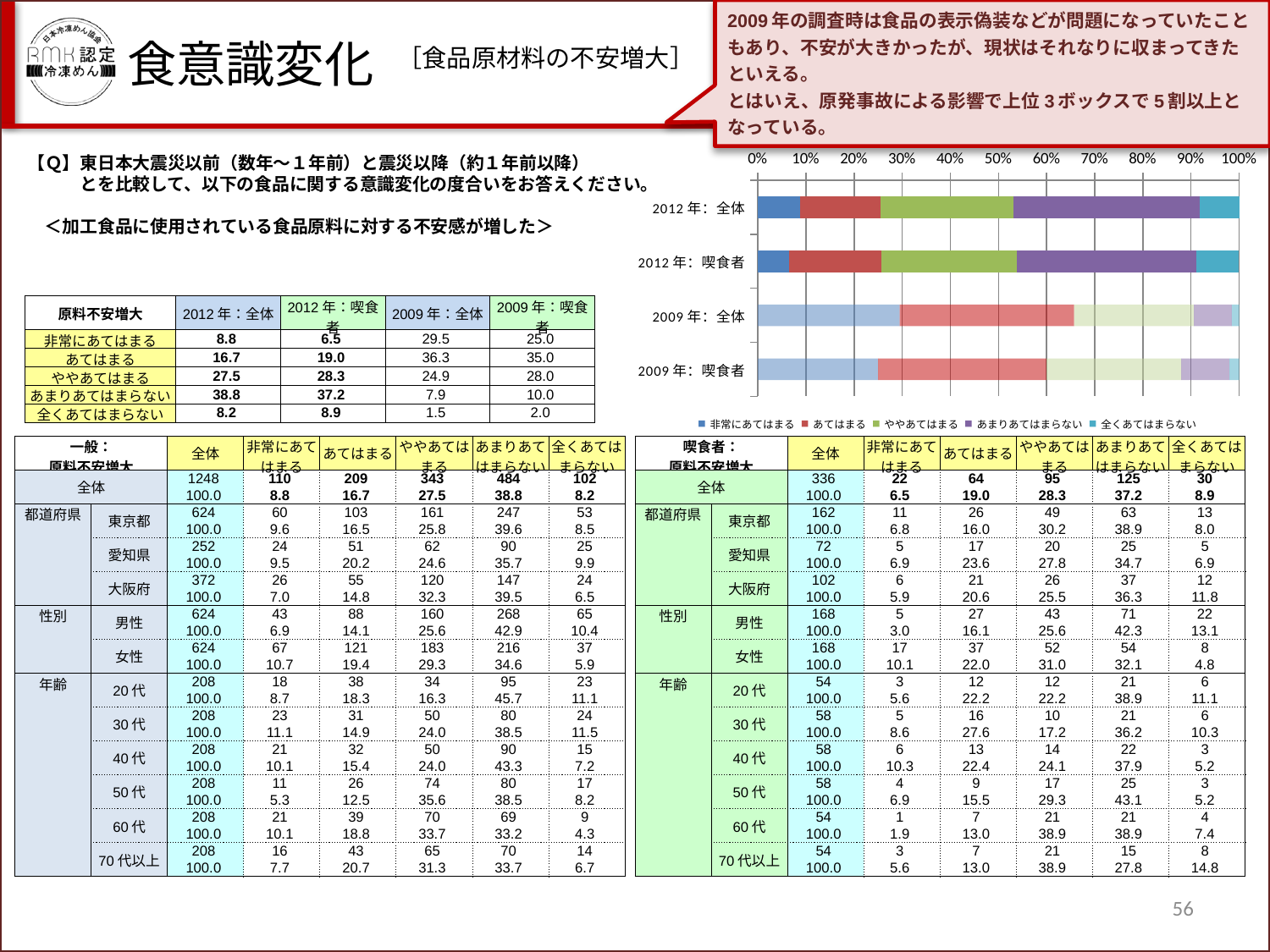

2009年の調査時は食品の表示偽装などが問題になっていたこともあり、不安が大きかったが、現状はそれなりに収まってきたといえる。
とはいえ、原発事故による影響で上位3ボックスで5割以上となっている。
食意識変化
［食品原材料の不安増大］
【Ｑ】東日本大震災以前（数年～１年前）と震災以降（約１年前以降）
　　　とを比較して、以下の食品に関する意識変化の度合いをお答えください。

　＜加工食品に使用されている食品原料に対する不安感が増した＞

### Chart

| Category | 非常にあてはまる | あてはまる | ややあてはまる | あまりあてはまらない | 全くあてはまらない |
|---|---|---|---|---|---|
| 2012年：全体 | 8.814102564102566 | 16.74679487179485 | 27.483974358974347 | 38.78205128205131 | 8.173076923076923 |
| 2012年：喫食者 | 6.547619047619047 | 19.047619047619033 | 28.273809523809533 | 37.20238095238096 | 8.928571428571416 |
| 2009年：全体 | 29.5 | 36.300000000000004 | 24.9 | 7.9 | 1.5 |
| 2009年：喫食者 | 25.0 | 35.0 | 28.0 | 10.0 | 2.0 |
| 原料不安増大 | 2012年：全体 | 2012年：喫食者 | 2009年：全体 | 2009年：喫食者 |
| --- | --- | --- | --- | --- |
| 非常にあてはまる | 8.8 | 6.5 | 29.5 | 25.0 |
| あてはまる | 16.7 | 19.0 | 36.3 | 35.0 |
| ややあてはまる | 27.5 | 28.3 | 24.9 | 28.0 |
| あまりあてはまらない | 38.8 | 37.2 | 7.9 | 10.0 |
| 全くあてはまらない | 8.2 | 8.9 | 1.5 | 2.0 |
| 一般： 原料不安増大 |  | 全体 | 非常にあてはまる | あてはまる | ややあてはまる | あまりあてはまらない | 全くあてはまらない |
| --- | --- | --- | --- | --- | --- | --- | --- |
| 全体 |  | 1248 | 110 | 209 | 343 | 484 | 102 |
|  |  | 100.0 | 8.8 | 16.7 | 27.5 | 38.8 | 8.2 |
| 都道府県 | 東京都 | 624 | 60 | 103 | 161 | 247 | 53 |
|  |  | 100.0 | 9.6 | 16.5 | 25.8 | 39.6 | 8.5 |
|  | 愛知県 | 252 | 24 | 51 | 62 | 90 | 25 |
|  |  | 100.0 | 9.5 | 20.2 | 24.6 | 35.7 | 9.9 |
|  | 大阪府 | 372 | 26 | 55 | 120 | 147 | 24 |
|  |  | 100.0 | 7.0 | 14.8 | 32.3 | 39.5 | 6.5 |
| 性別 | 男性 | 624 | 43 | 88 | 160 | 268 | 65 |
|  |  | 100.0 | 6.9 | 14.1 | 25.6 | 42.9 | 10.4 |
|  | 女性 | 624 | 67 | 121 | 183 | 216 | 37 |
|  |  | 100.0 | 10.7 | 19.4 | 29.3 | 34.6 | 5.9 |
| 年齢 | 20代 | 208 | 18 | 38 | 34 | 95 | 23 |
|  |  | 100.0 | 8.7 | 18.3 | 16.3 | 45.7 | 11.1 |
|  | 30代 | 208 | 23 | 31 | 50 | 80 | 24 |
|  |  | 100.0 | 11.1 | 14.9 | 24.0 | 38.5 | 11.5 |
|  | 40代 | 208 | 21 | 32 | 50 | 90 | 15 |
|  |  | 100.0 | 10.1 | 15.4 | 24.0 | 43.3 | 7.2 |
|  | 50代 | 208 | 11 | 26 | 74 | 80 | 17 |
|  |  | 100.0 | 5.3 | 12.5 | 35.6 | 38.5 | 8.2 |
|  | 60代 | 208 | 21 | 39 | 70 | 69 | 9 |
|  |  | 100.0 | 10.1 | 18.8 | 33.7 | 33.2 | 4.3 |
|  | 70代以上 | 208 | 16 | 43 | 65 | 70 | 14 |
|  |  | 100.0 | 7.7 | 20.7 | 31.3 | 33.7 | 6.7 |
| 喫食者： 原料不安増大 |  | 全体 | 非常にあてはまる | あてはまる | ややあてはまる | あまりあてはまらない | 全くあてはまらない |
| --- | --- | --- | --- | --- | --- | --- | --- |
| 全体 |  | 336 | 22 | 64 | 95 | 125 | 30 |
|  |  | 100.0 | 6.5 | 19.0 | 28.3 | 37.2 | 8.9 |
| 都道府県 | 東京都 | 162 | 11 | 26 | 49 | 63 | 13 |
|  |  | 100.0 | 6.8 | 16.0 | 30.2 | 38.9 | 8.0 |
|  | 愛知県 | 72 | 5 | 17 | 20 | 25 | 5 |
|  |  | 100.0 | 6.9 | 23.6 | 27.8 | 34.7 | 6.9 |
|  | 大阪府 | 102 | 6 | 21 | 26 | 37 | 12 |
|  |  | 100.0 | 5.9 | 20.6 | 25.5 | 36.3 | 11.8 |
| 性別 | 男性 | 168 | 5 | 27 | 43 | 71 | 22 |
|  |  | 100.0 | 3.0 | 16.1 | 25.6 | 42.3 | 13.1 |
|  | 女性 | 168 | 17 | 37 | 52 | 54 | 8 |
|  |  | 100.0 | 10.1 | 22.0 | 31.0 | 32.1 | 4.8 |
| 年齢 | 20代 | 54 | 3 | 12 | 12 | 21 | 6 |
|  |  | 100.0 | 5.6 | 22.2 | 22.2 | 38.9 | 11.1 |
|  | 30代 | 58 | 5 | 16 | 10 | 21 | 6 |
|  |  | 100.0 | 8.6 | 27.6 | 17.2 | 36.2 | 10.3 |
|  | 40代 | 58 | 6 | 13 | 14 | 22 | 3 |
|  |  | 100.0 | 10.3 | 22.4 | 24.1 | 37.9 | 5.2 |
|  | 50代 | 58 | 4 | 9 | 17 | 25 | 3 |
|  |  | 100.0 | 6.9 | 15.5 | 29.3 | 43.1 | 5.2 |
|  | 60代 | 54 | 1 | 7 | 21 | 21 | 4 |
|  |  | 100.0 | 1.9 | 13.0 | 38.9 | 38.9 | 7.4 |
|  | 70代以上 | 54 | 3 | 7 | 21 | 15 | 8 |
|  |  | 100.0 | 5.6 | 13.0 | 38.9 | 27.8 | 14.8 |
56